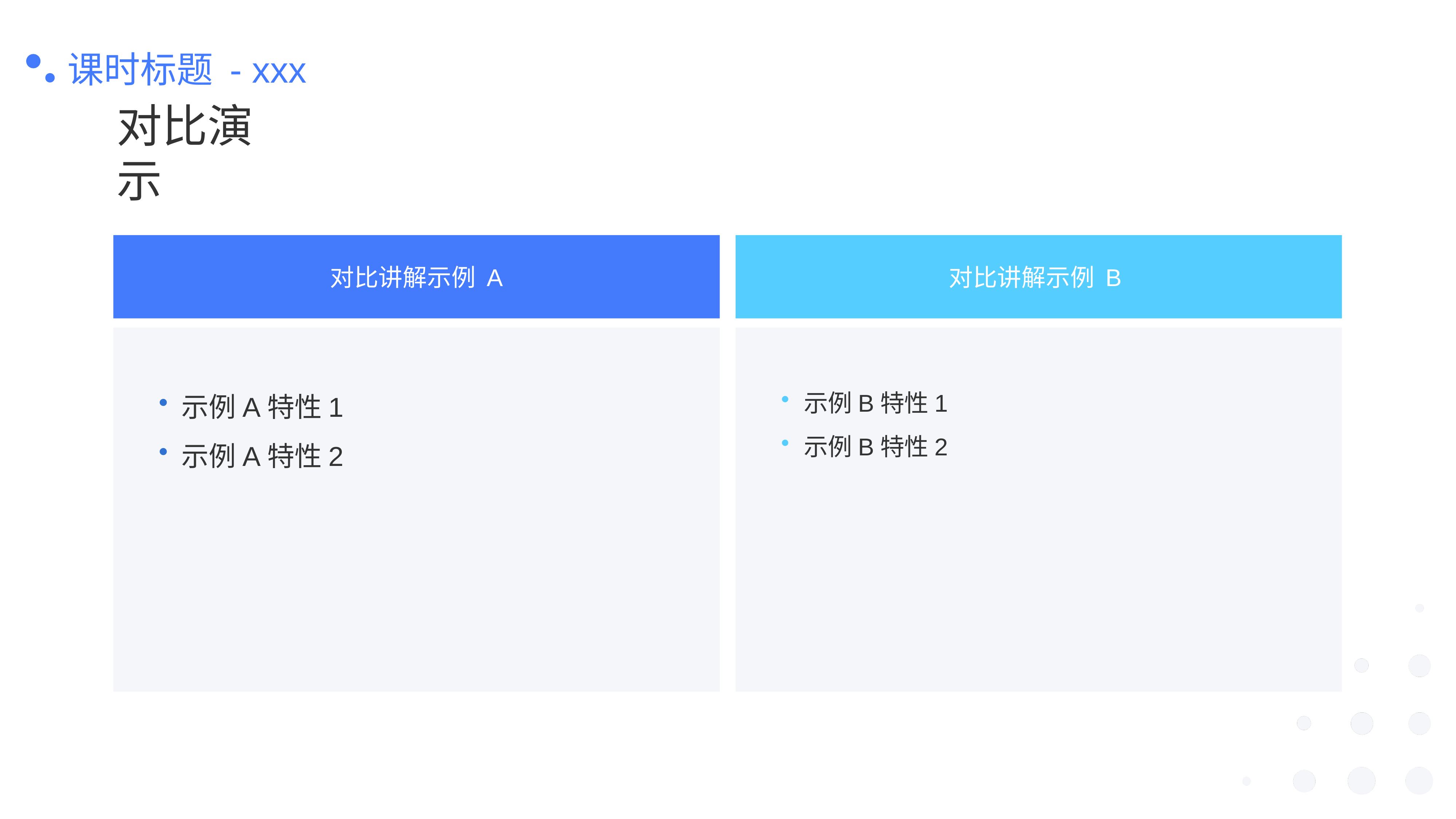

课时标题 - xxx
对比演示
对比讲解示例 A
对比讲解示例 B
示例A特性1
示例A特性2
示例B特性1
示例B特性2